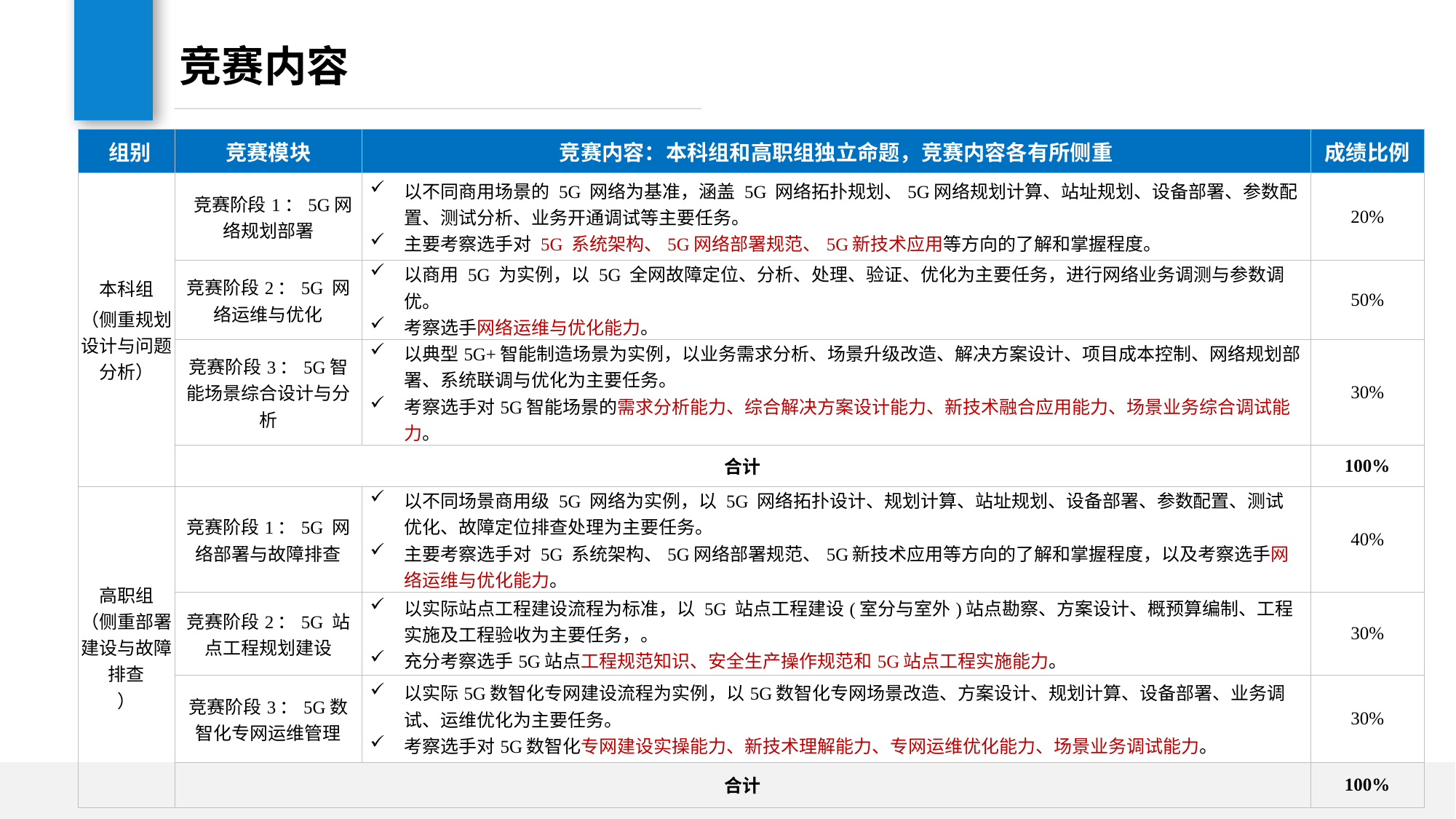

# 竞赛内容
| 组别 | 竞赛模块 | 竞赛内容：本科组和高职组独立命题，竞赛内容各有所侧重 | 成绩比例 |
| --- | --- | --- | --- |
| 本科组 （侧重规划设计与问题分析） | 竞赛阶段1：5G网络规划部署 | 以不同商用场景的 5G 网络为基准，涵盖 5G 网络拓扑规划、5G网络规划计算、站址规划、设备部署、参数配置、测试分析、业务开通调试等主要任务。 主要考察选手对 5G 系统架构、5G网络部署规范、5G新技术应用等方向的了解和掌握程度。 | 20% |
|  | 竞赛阶段2：5G 网络运维与优化 | 以商用 5G 为实例，以 5G 全网故障定位、分析、处理、验证、优化为主要任务，进行网络业务调测与参数调优。 考察选手网络运维与优化能力。 | 50% |
|  | 竞赛阶段3：5G智能场景综合设计与分析 | 以典型5G+智能制造场景为实例，以业务需求分析、场景升级改造、解决方案设计、项目成本控制、网络规划部署、系统联调与优化为主要任务。 考察选手对5G智能场景的需求分析能力、综合解决方案设计能力、新技术融合应用能力、场景业务综合调试能力。 | 30% |
|  | 合计 |  | 100% |
| 高职组 （侧重部署建设与故障排查 ） | 竞赛阶段1：5G 网络部署与故障排查 | 以不同场景商用级 5G 网络为实例，以 5G 网络拓扑设计、规划计算、站址规划、设备部署、参数配置、测试优化、故障定位排查处理为主要任务。 主要考察选手对 5G 系统架构、5G网络部署规范、5G新技术应用等方向的了解和掌握程度，以及考察选手网络运维与优化能力。 | 40% |
|  | 竞赛阶段2：5G 站点工程规划建设 | 以实际站点工程建设流程为标准，以 5G 站点工程建设(室分与室外)站点勘察、方案设计、概预算编制、工程实施及工程验收为主要任务，。 充分考察选手5G站点工程规范知识、安全生产操作规范和5G站点工程实施能力。 | 30% |
|  | 竞赛阶段3：5G数智化专网运维管理 | 以实际5G数智化专网建设流程为实例，以5G数智化专网场景改造、方案设计、规划计算、设备部署、业务调试、运维优化为主要任务。 考察选手对5G数智化专网建设实操能力、新技术理解能力、专网运维优化能力、场景业务调试能力。 | 30% |
|  | 合计 |  | 100% |